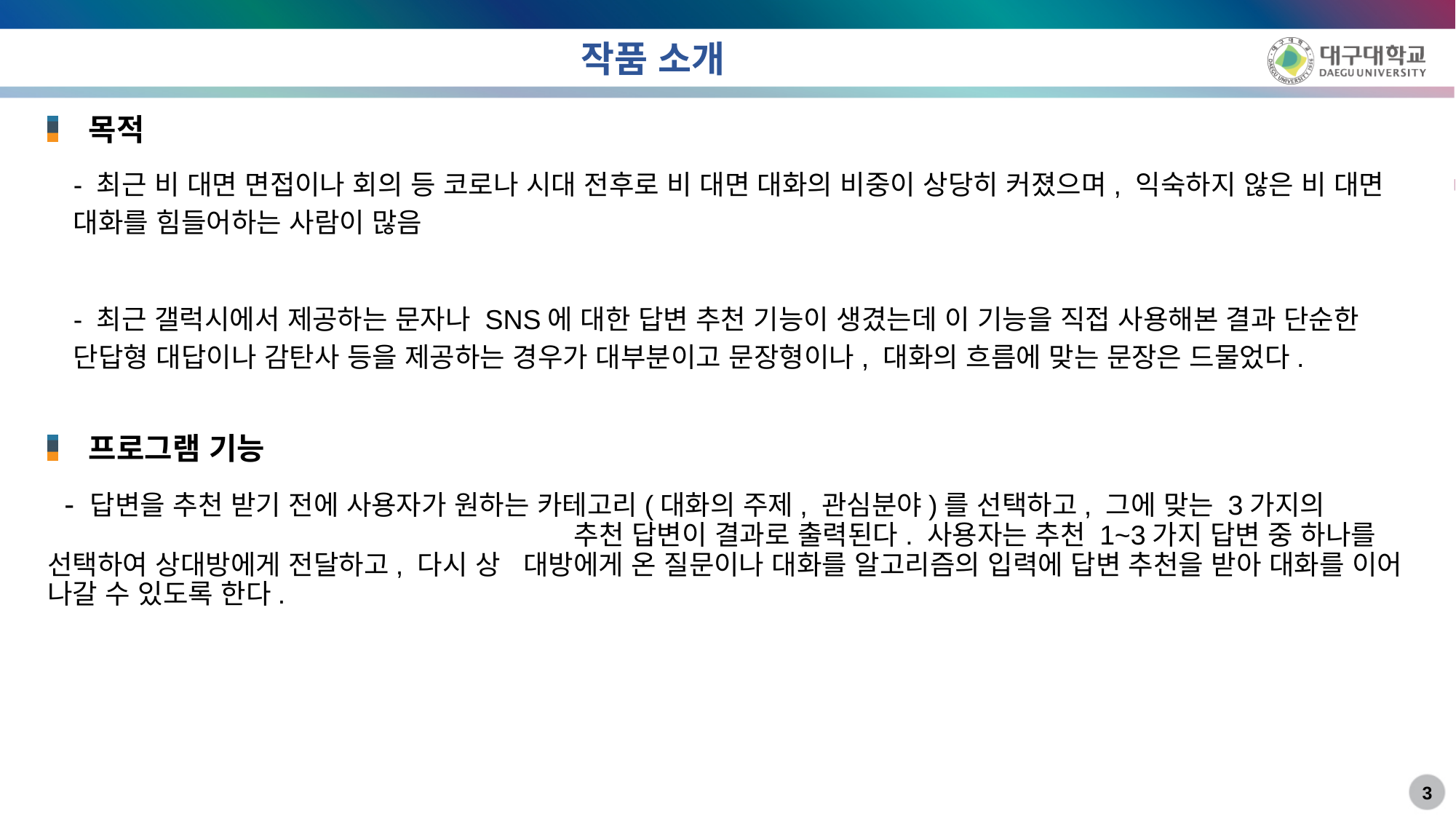

# 작품 소개
목적
- 최근 비 대면 면접이나 회의 등 코로나 시대 전후로 비 대면 대화의 비중이 상당히 커졌으며, 익숙하지 않은 비 대면 대화를 힘들어하는 사람이 많음

- 최근 갤럭시에서 제공하는 문자나 SNS에 대한 답변 추천 기능이 생겼는데 이 기능을 직접 사용해본 결과 단순한 단답형 대답이나 감탄사 등을 제공하는 경우가 대부분이고 문장형이나, 대화의 흐름에 맞는 문장은 드물었다.

프로그램 기능
  - 답변을 추천 받기 전에 사용자가 원하는 카테고리(대화의 주제, 관심분야)를 선택하고, 그에 맞는 3가지의                                                                                  추천 답변이 결과로 출력된다. 사용자는 추천 1~3가지 답변 중 하나를 선택하여 상대방에게 전달하고, 다시 상   대방에게 온 질문이나 대화를 알고리즘의 입력에 답변 추천을 받아 대화를 이어 나갈 수 있도록 한다.